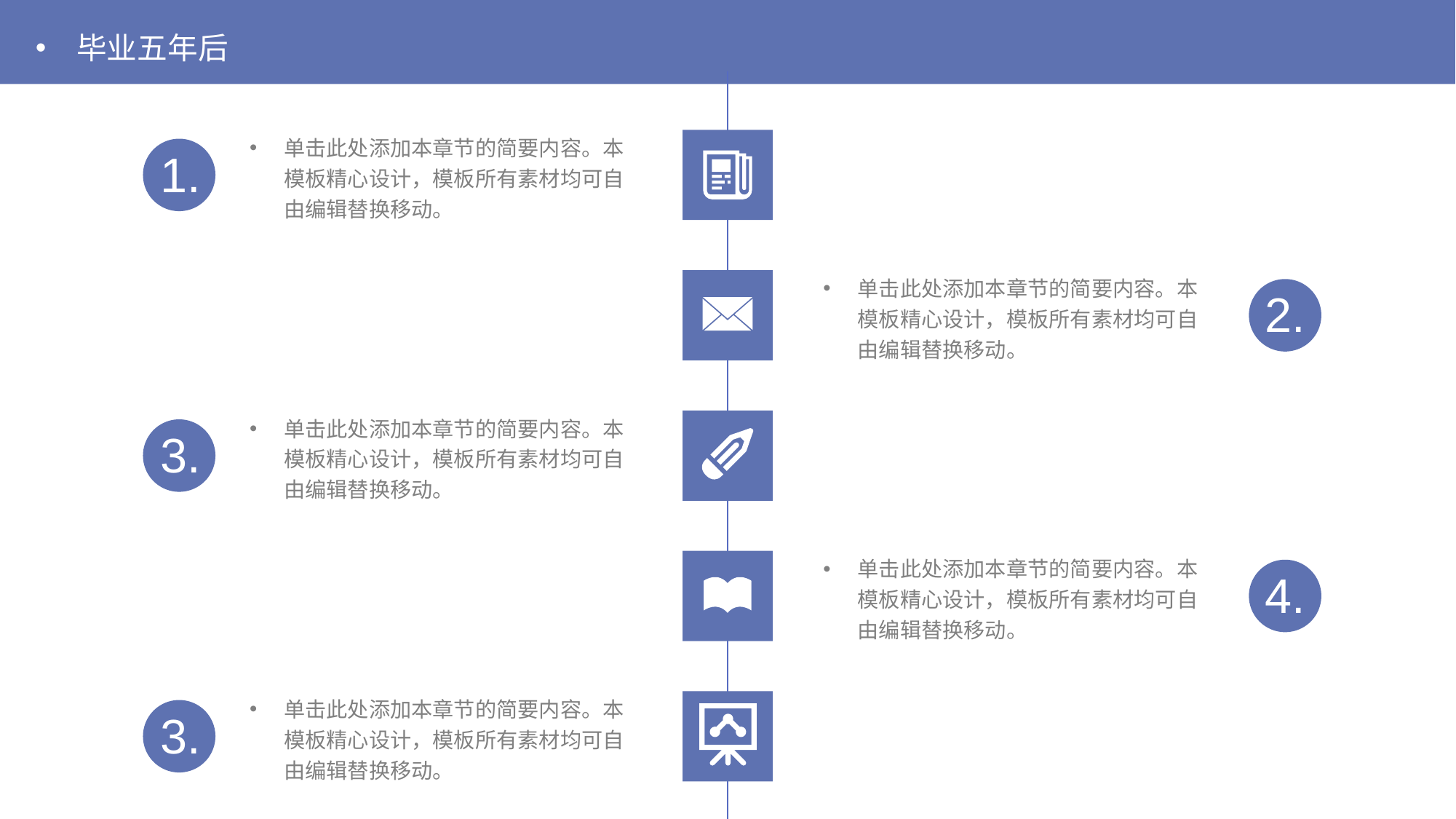

毕业五年后
单击此处添加本章节的简要内容。本模板精心设计，模板所有素材均可自由编辑替换移动。

1.

单击此处添加本章节的简要内容。本模板精心设计，模板所有素材均可自由编辑替换移动。

2.

单击此处添加本章节的简要内容。本模板精心设计，模板所有素材均可自由编辑替换移动。

3.

单击此处添加本章节的简要内容。本模板精心设计，模板所有素材均可自由编辑替换移动。

4.

单击此处添加本章节的简要内容。本模板精心设计，模板所有素材均可自由编辑替换移动。

3.